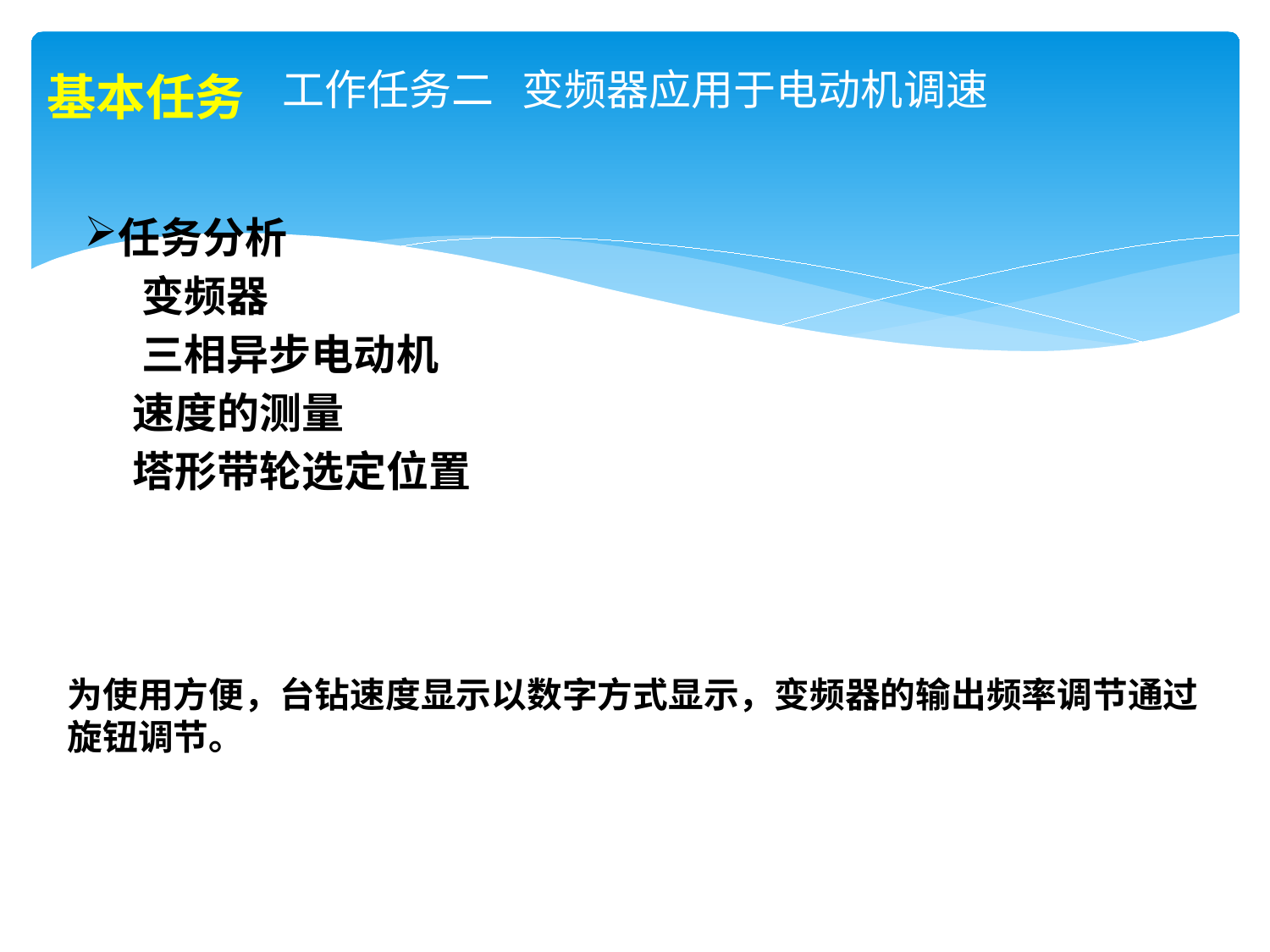

# 工作任务二   变频器应用于电动机调速
基本任务
任务分析
     变频器
     三相异步电动机
    速度的测量
    塔形带轮选定位置
为使用方便，台钻速度显示以数字方式显示，变频器的输出频率调节通过旋钮调节。